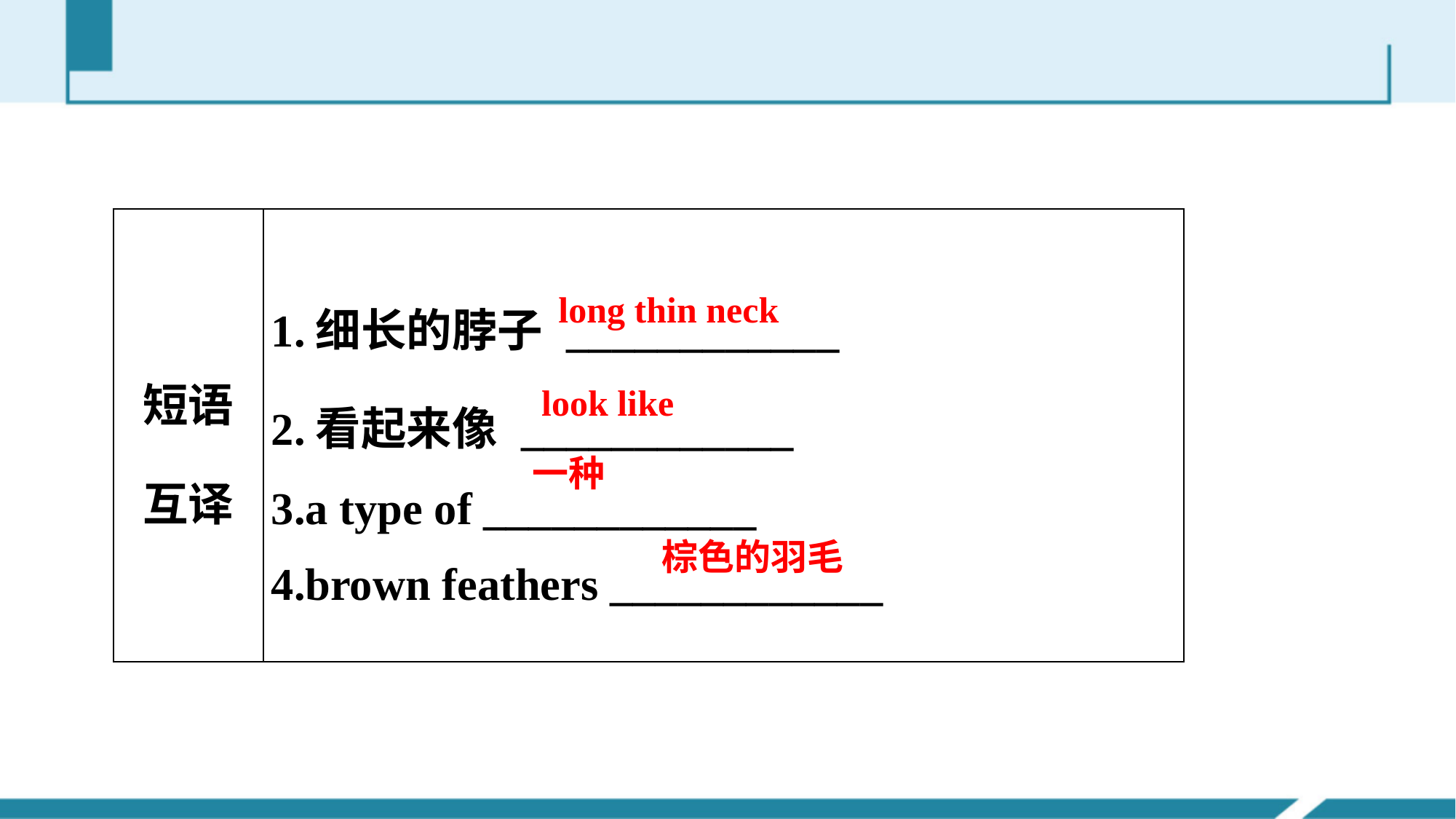

| 短语互译 | 1.细长的脖子 \_\_\_\_\_\_\_\_\_\_\_\_ 2.看起来像 \_\_\_\_\_\_\_\_\_\_\_\_ 3.a type of \_\_\_\_\_\_\_\_\_\_\_\_ 4.brown feathers \_\_\_\_\_\_\_\_\_\_\_\_ |
| --- | --- |
long thin neck
look like
一种
棕色的羽毛